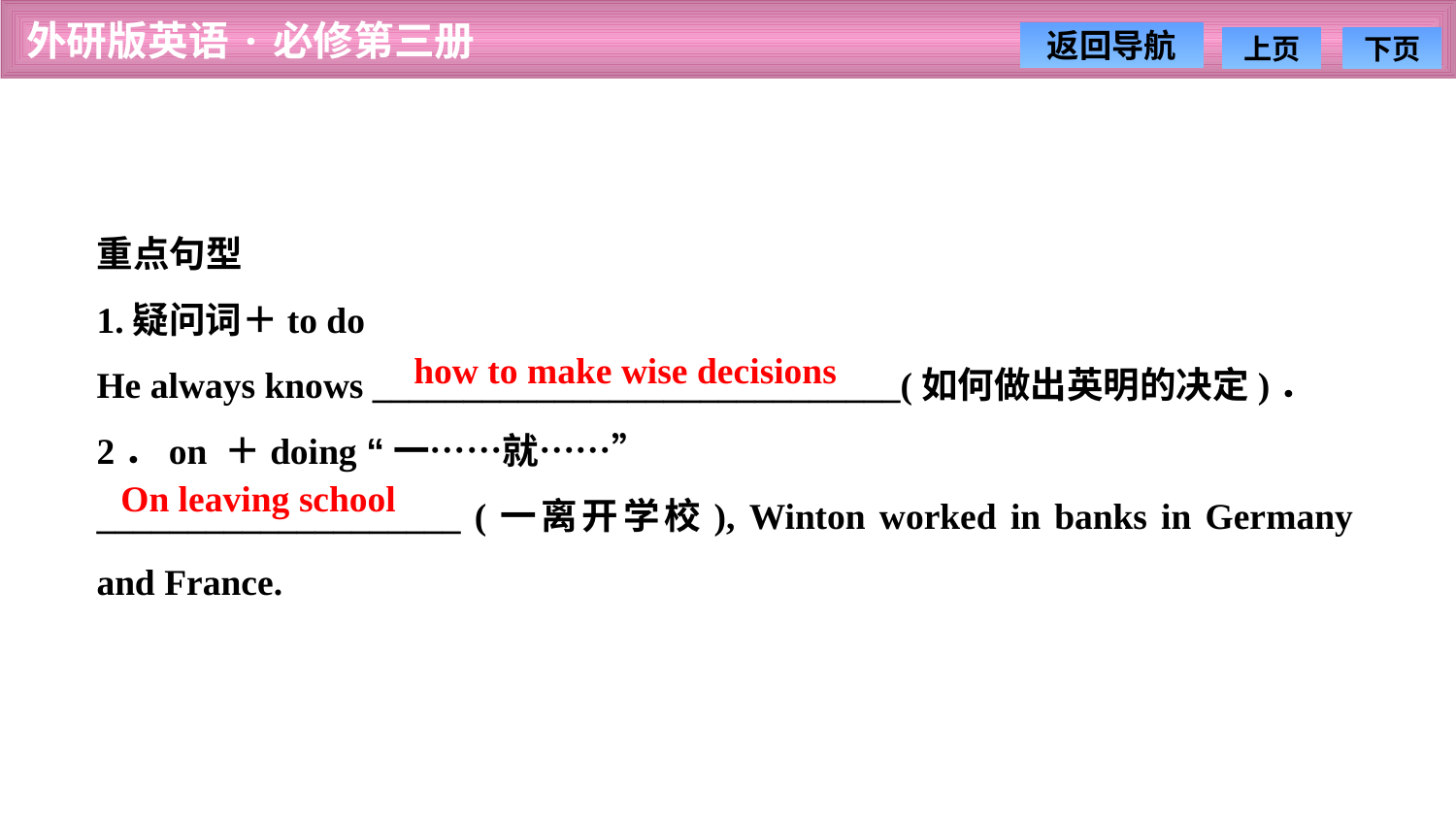

重点句型
1.疑问词＋to do
He always knows _____________________________(如何做出英明的决定)．
2．on ＋doing “一……就……”
____________________ (一离开学校), Winton worked in banks in Germany and France.
how to make wise decisions
On leaving school